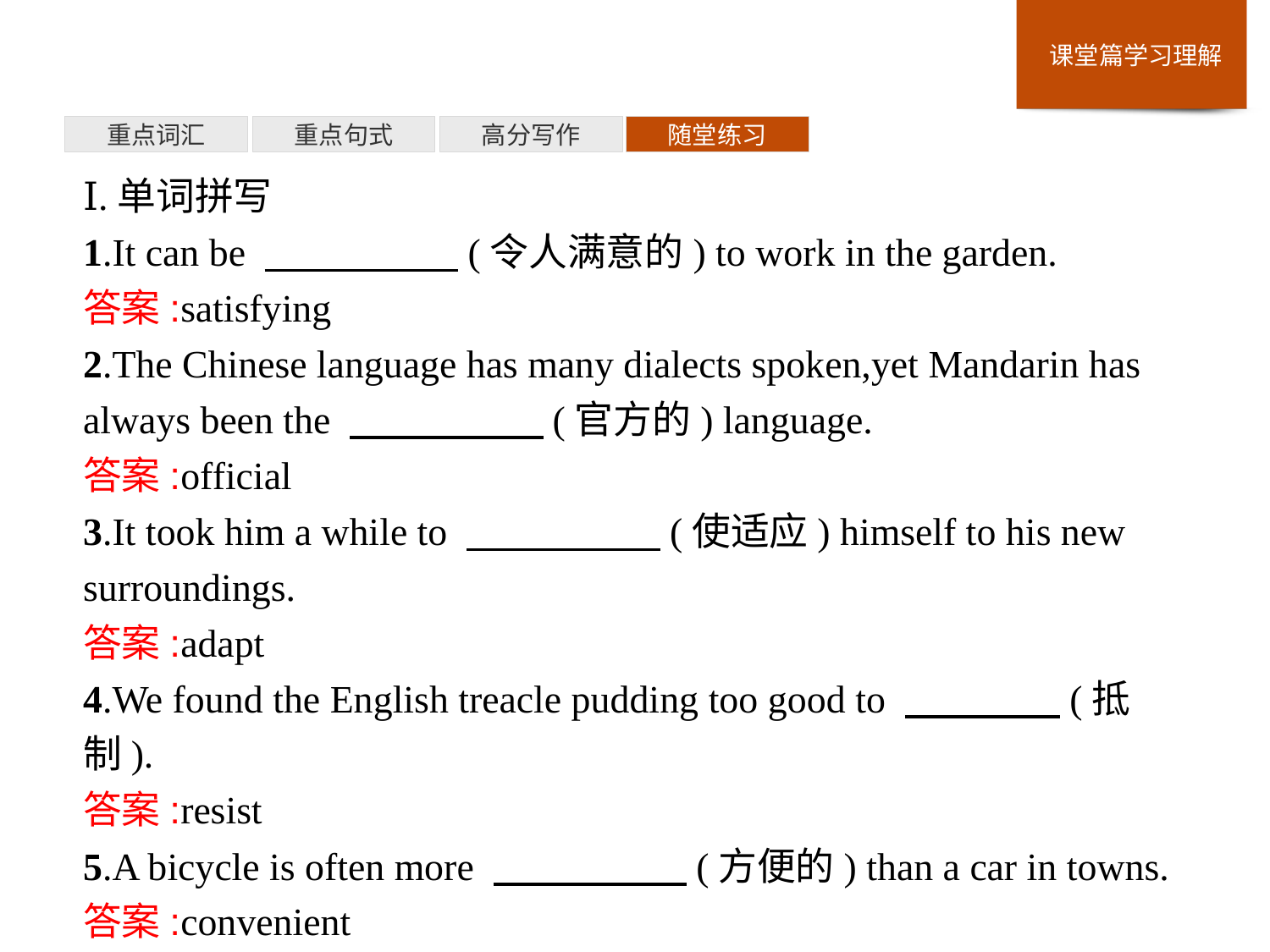

重点词汇
重点句式
高分写作
随堂练习
Ⅰ.单词拼写
1.It can be 　　　　　(令人满意的) to work in the garden.
答案:satisfying
2.The Chinese language has many dialects spoken,yet Mandarin has always been the 　　　　　(官方的) language.
答案:official
3.It took him a while to 　　　　　(使适应) himself to his new surroundings.
答案:adapt
4.We found the English treacle pudding too good to 　　　　(抵制).
答案:resist
5.A bicycle is often more 　　　　　(方便的) than a car in towns.
答案:convenient